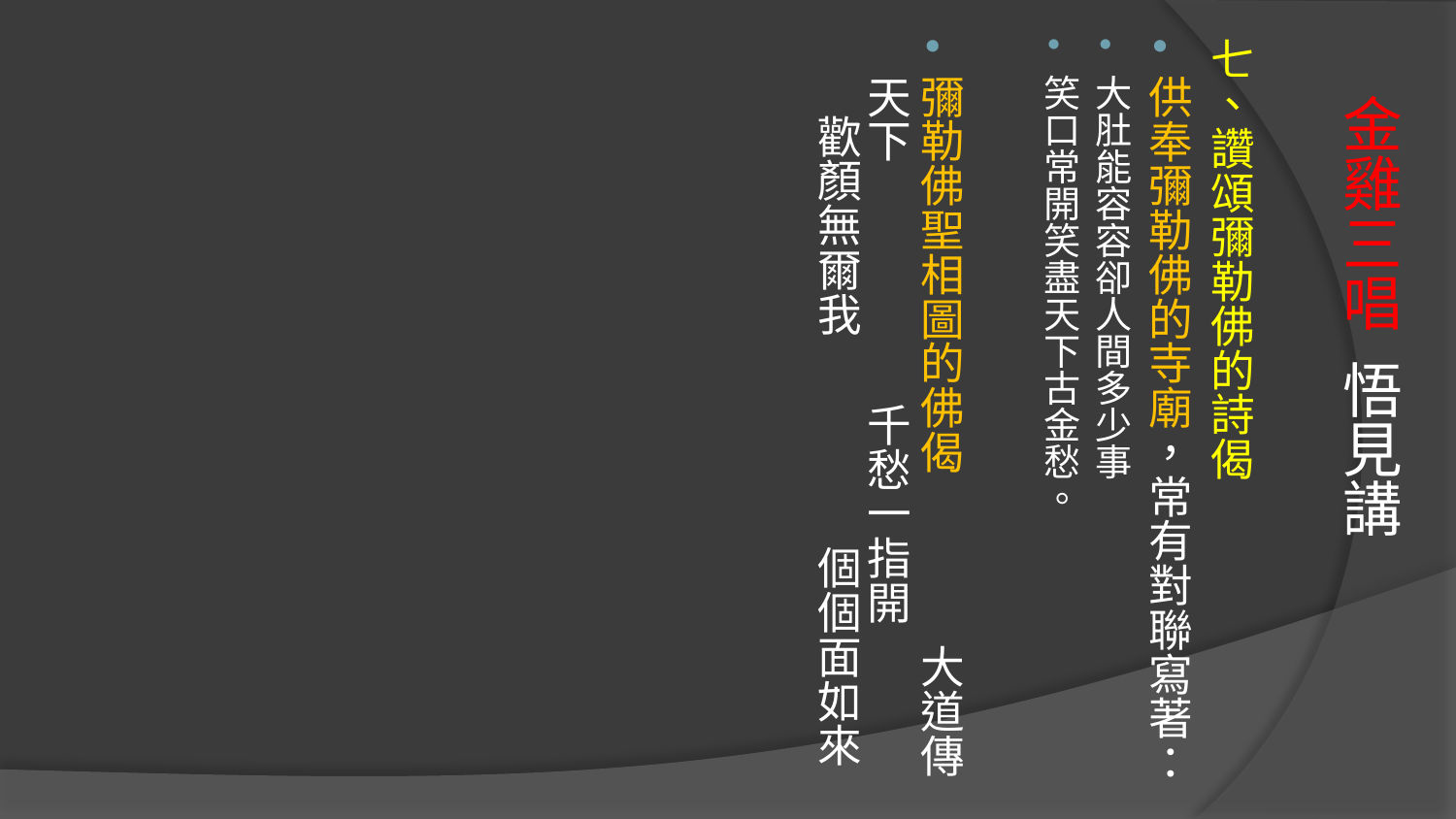

七、讚頌彌勒佛的詩偈
供奉彌勒佛的寺廟，常有對聯寫著：
大肚能容容卻人間多少事
笑口常開笑盡天下古金愁。

彌勒佛聖相圖的佛偈                   大道傳天下                        千愁一指開                     歡顏無爾我                     個個面如來

# 金雞三唱  悟見講